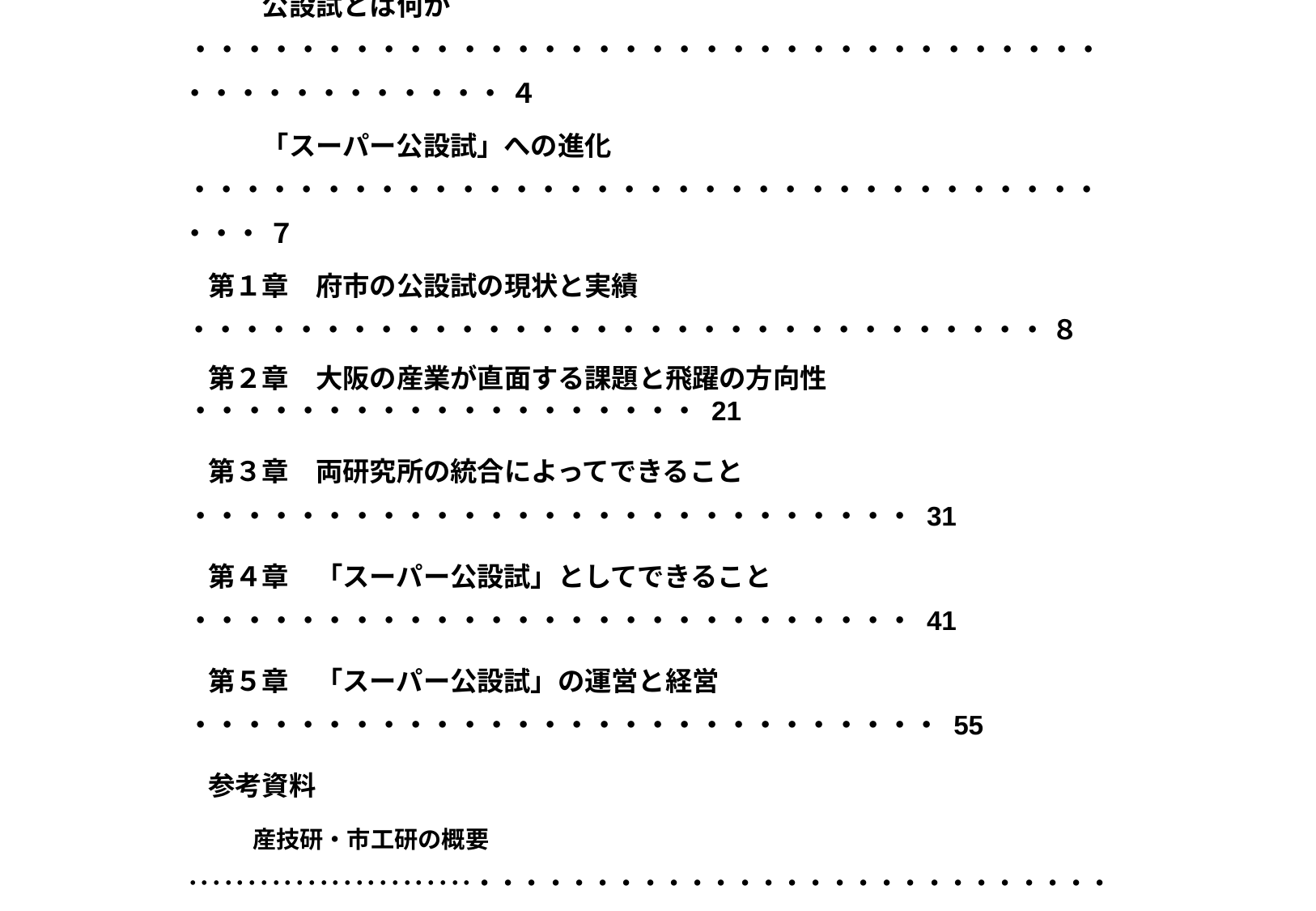

序　章

　　　はじめに　･････････････････････････････････・・・・・・・・・・・・・・・・・・・・ １

　　　これまでの経緯 　　　・・・・・・・・・・・・・・・・・・・・・・・・・・・・・・・・・・・・・・・・・・・・・・ ２

　　　公設試とは何か ・・・・・・・・・・・・・・・・・・・・・・・・・・・・・・・・・・・・・・・・・・・・・・ ４

　　　「スーパー公設試」への進化 ・・・・・・・・・・・・・・・・・・・・・・・・・・・・・・・・・・・・・ ７

　第１章　府市の公設試の現状と実績 ・・・・・・・・・・・・・・・・・・・・・・・・・・・・・・・・ ８

　第２章　大阪の産業が直面する課題と飛躍の方向性 ・・・・・・・・・・・・・・・・・・・ 21

　第３章　両研究所の統合によってできること ・・・・・・・・・・・・・・・・・・・・・・・・・・・ 31

　第４章　「スーパー公設試」としてできること ・・・・・・・・・・・・・・・・・・・・・・・・・・・ 41

　第５章　「スーパー公設試」の運営と経営 ・・・・・・・・・・・・・・・・・・・・・・・・・・・・ 55

　参考資料

　　　産技研・市工研の概要 ････････････････････････・・・・・・・・・・・・・・・・・・・・・・・・・・・ 64
　　　大阪の成長戦略（抜粋） ･･････････････････････・・・・・・・・・・・・・・・・・・・・・・・・・・ 67
　　　法人統合に関する計画（案）･･･････････････････・・・・・・・・・・・・・・・・・・・・・・・・・・ 69
　　　企業ヒアリングなど ･・・・・・・・・・･･････････････････・・・・・・・・・・・・・・・・・・・・・・・・・・ 88